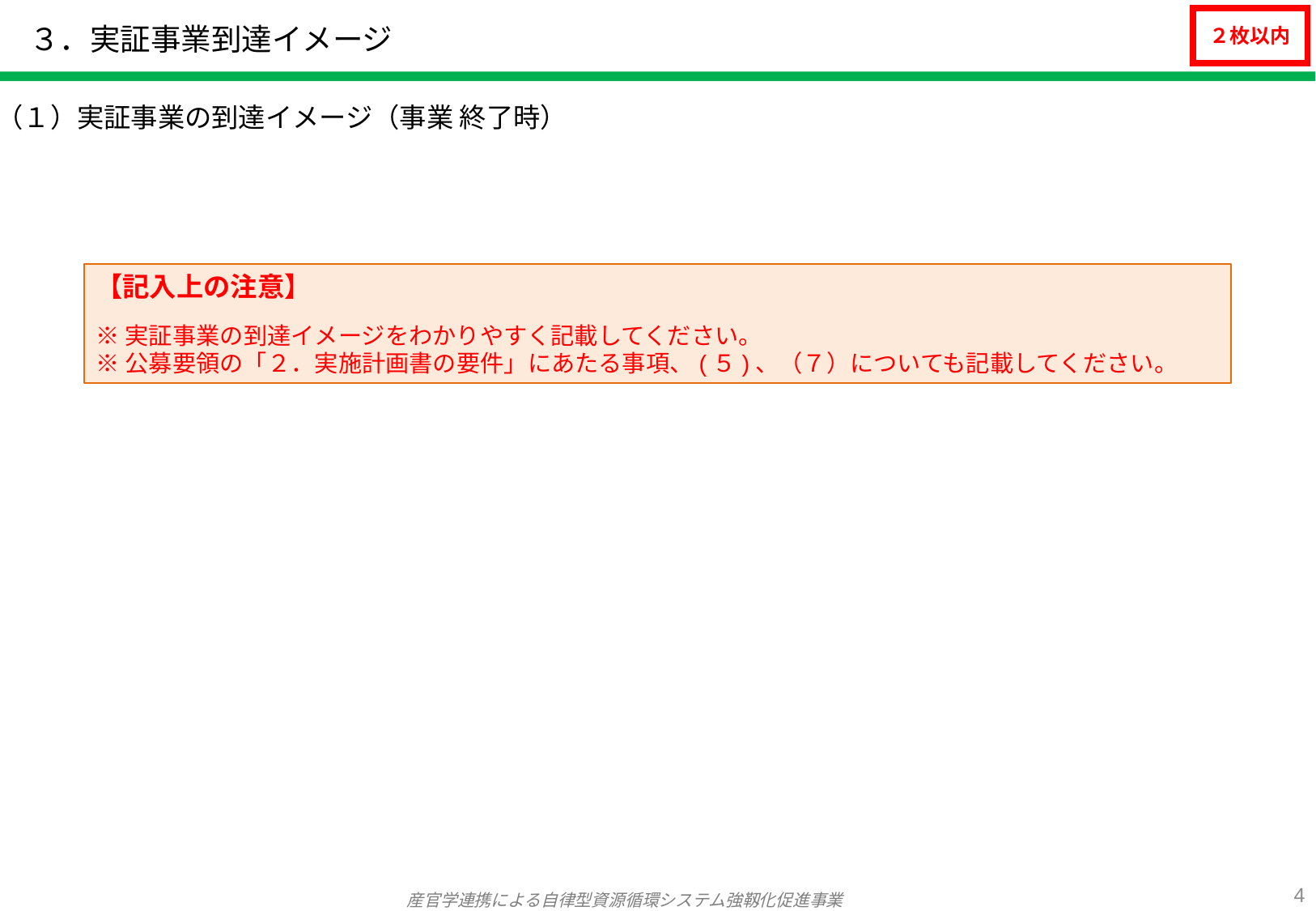

# ３．実証事業到達イメージ
２枚以内
（１）実証事業の到達イメージ（事業 終了時）
【記入上の注意】

※実証事業の到達イメージをわかりやすく記載してください。
※公募要領の「２．実施計画書の要件」にあたる事項、(５)、（７）についても記載してください。
4